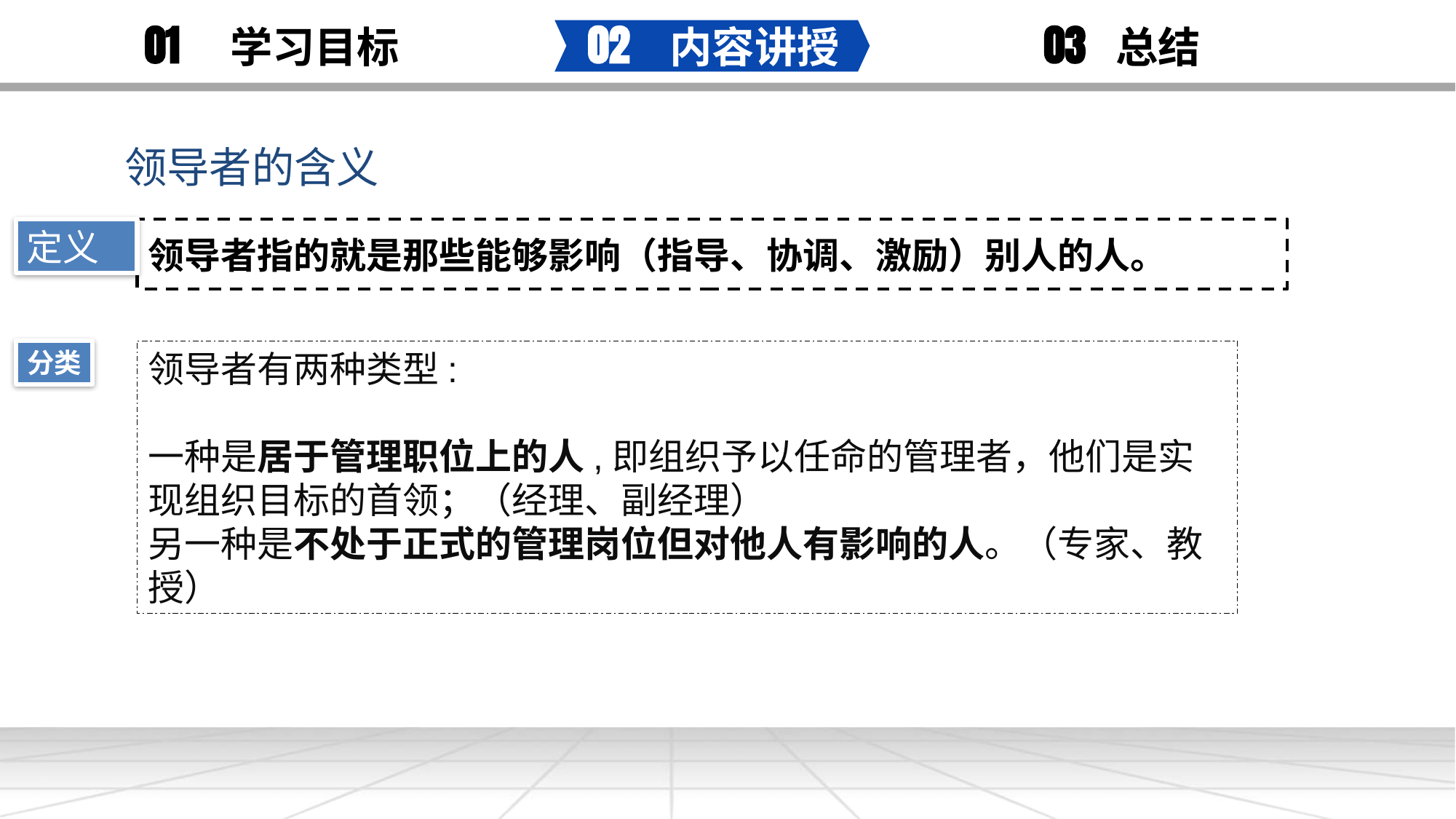

02   内容讲授
03  总结
01    学习目标

领导者的含义
定义
领导者指的就是那些能够影响（指导、协调、激励）别人的人。
分类
领导者有两种类型:

一种是居于管理职位上的人,即组织予以任命的管理者，他们是实现组织目标的首领；（经理、副经理）
另一种是不处于正式的管理岗位但对他人有影响的人。（专家、教授）